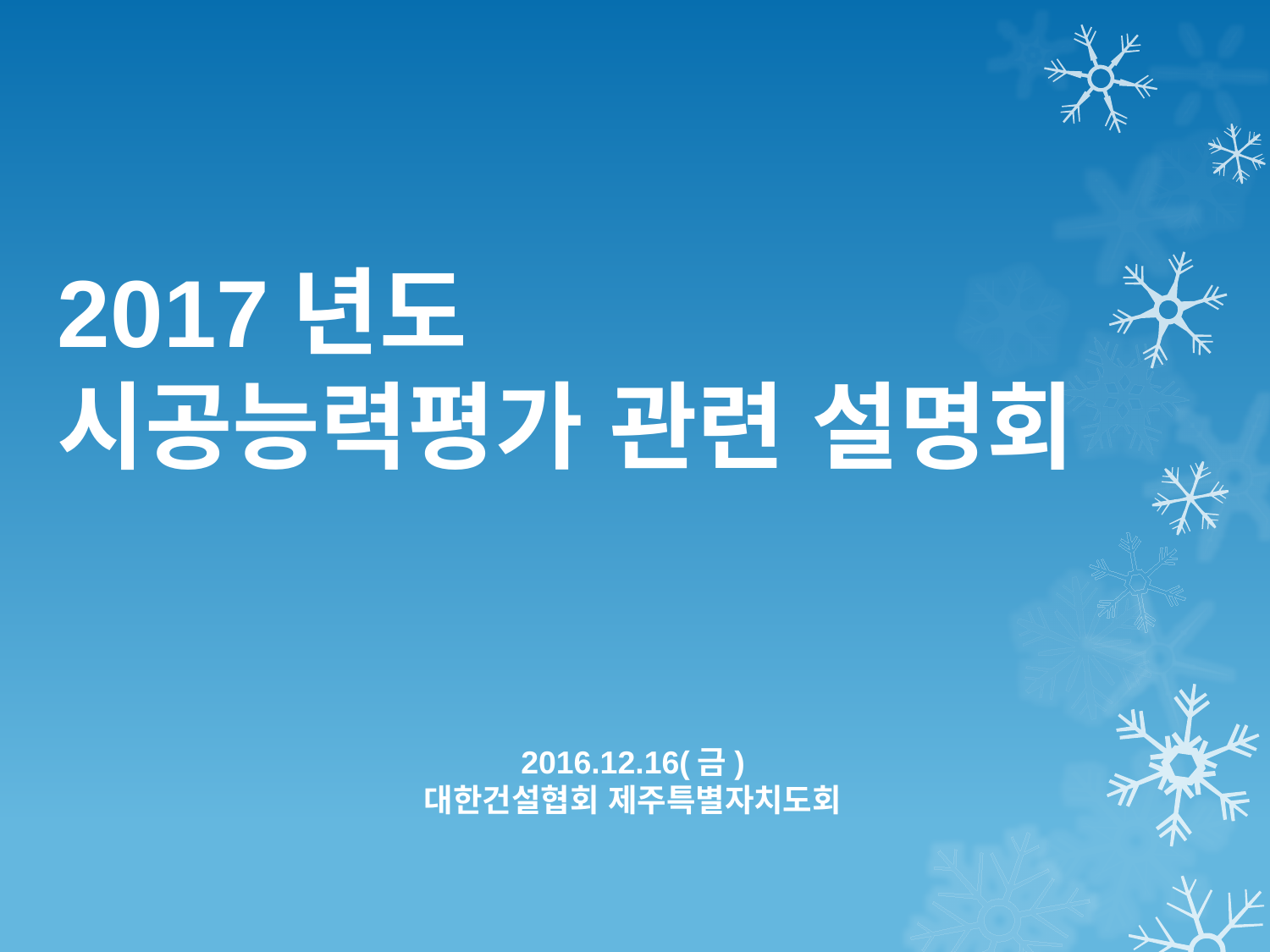

2017년도
시공능력평가 관련 설명회
2016.12.16(금)
대한건설협회 제주특별자치도회